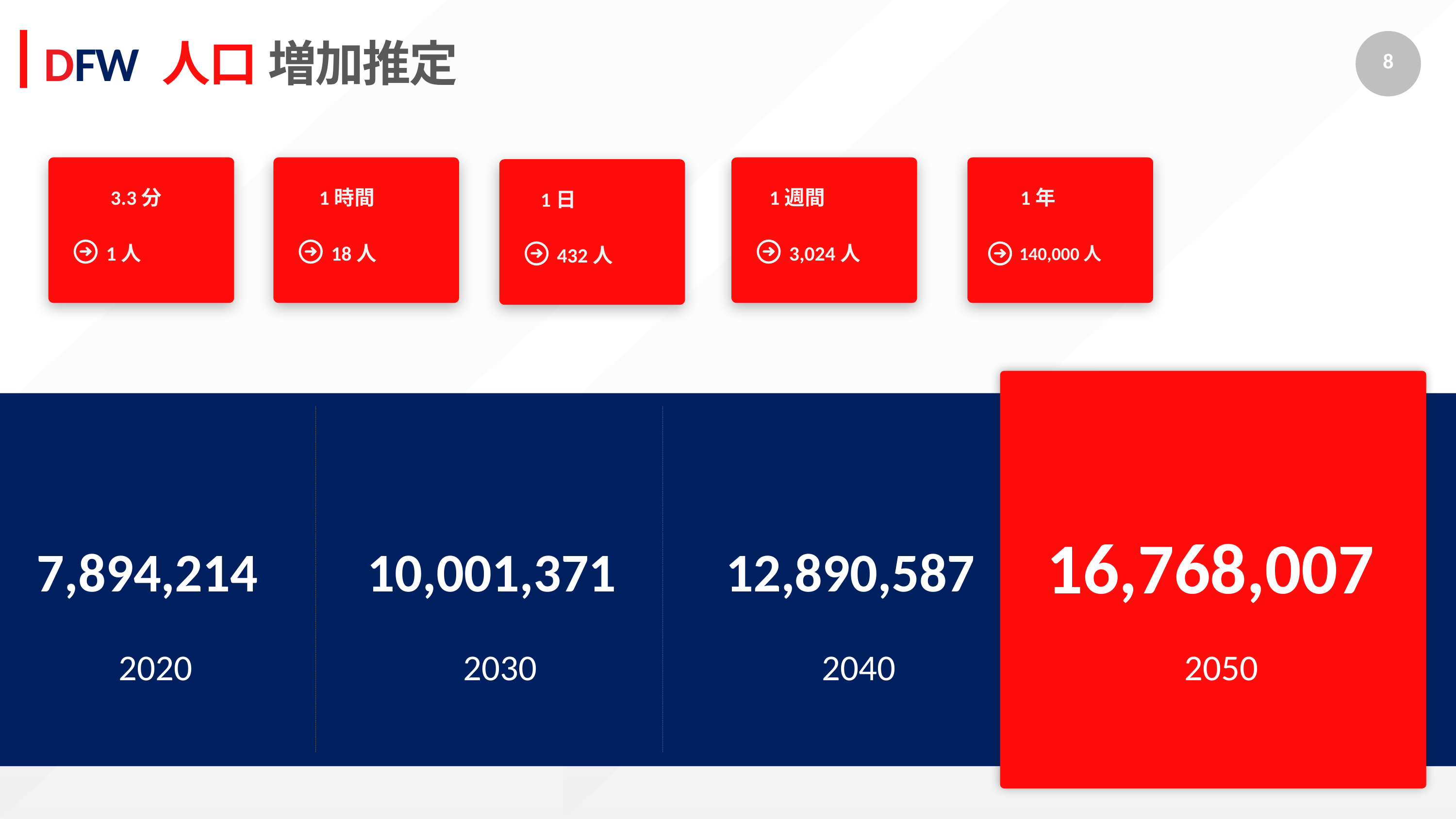

DFW 人口 増加推定

1時間
1週間
3.3分
1年
1日
18人
1人
3,024人
140,000人
432人

16,768,007
7,894,214
10,001,371
12,890,587
2020
2030
2040
2050